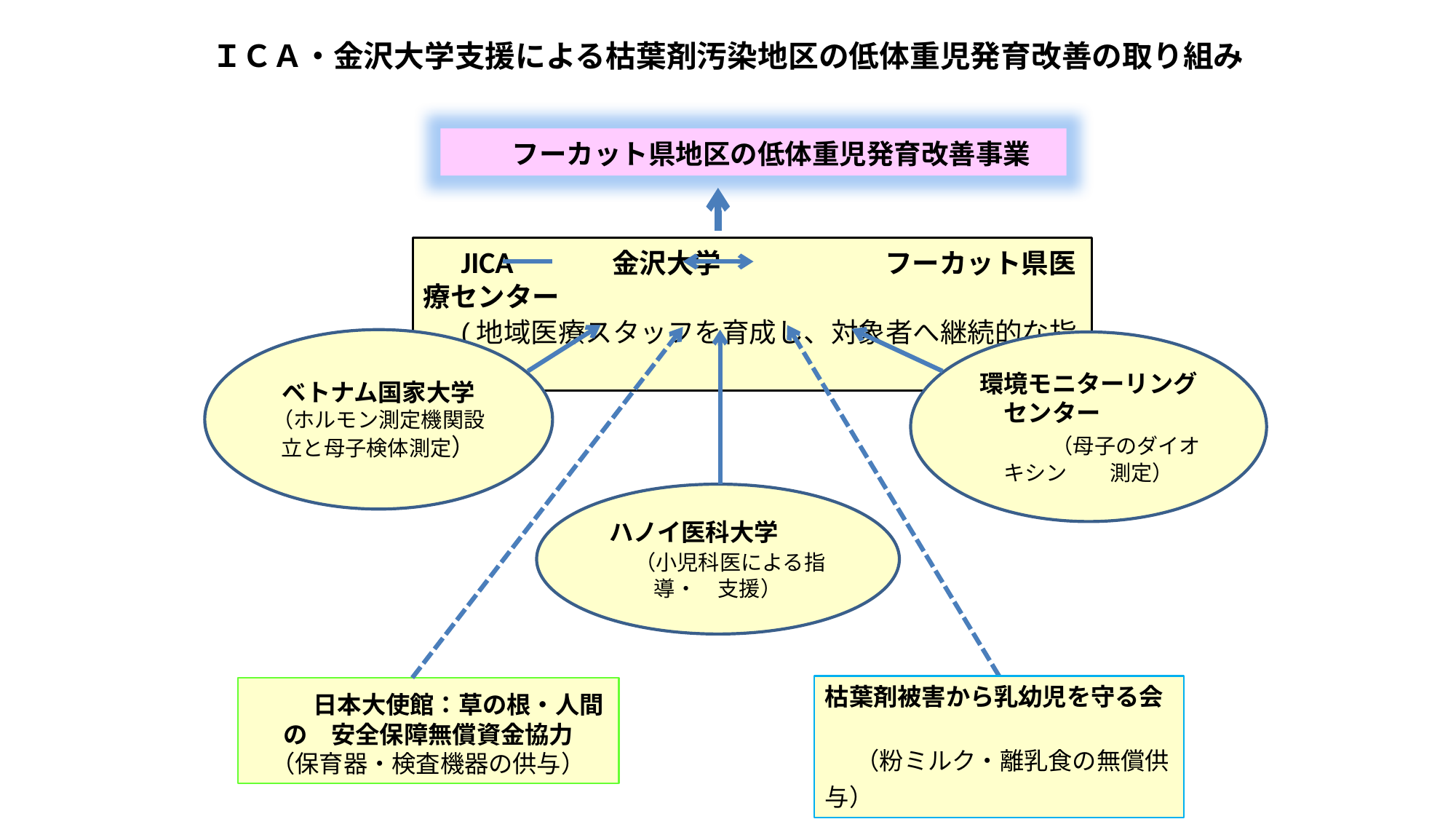

ＩＣＡ・金沢大学支援による枯葉剤汚染地区の低体重児発育改善の取り組み
　　フーカット県地区の低体重児発育改善事業
　JICA　　　金沢大学　　　　　　フーカット県医療センター
　(地域医療スタッフを育成し、対象者へ継続的な指導）
ベトナム国家大学
（ホルモン測定機関設立と母子検体測定）
環境モニターリング　センター　　　　　　　（母子のダイオキシン　　測定）
ハノイ医科大学　　　（小児科医による指導・　支援）
枯葉剤被害から乳幼児を守る会
　（粉ミルク・離乳食の無償供与）
　　日本大使館：草の根・人間の　安全保障無償資金協力
（保育器・検査機器の供与）